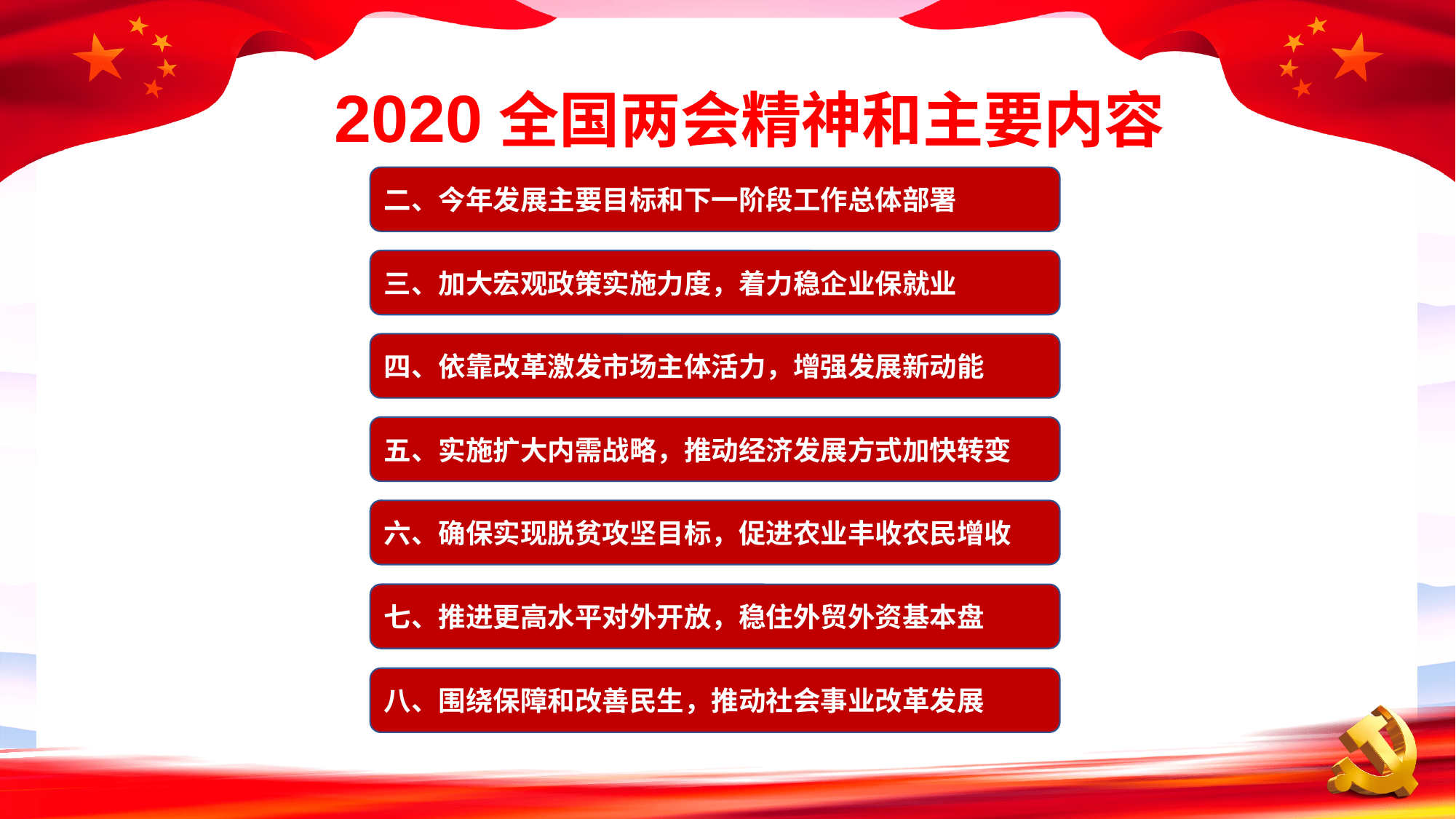

二、今年发展主要目标和下一阶段工作总体部署
三、加大宏观政策实施力度，着力稳企业保就业
四、依靠改革激发市场主体活力，增强发展新动能
五、实施扩大内需战略，推动经济发展方式加快转变
六、确保实现脱贫攻坚目标，促进农业丰收农民增收
七、推进更高水平对外开放，稳住外贸外资基本盘
八、围绕保障和改善民生，推动社会事业改革发展